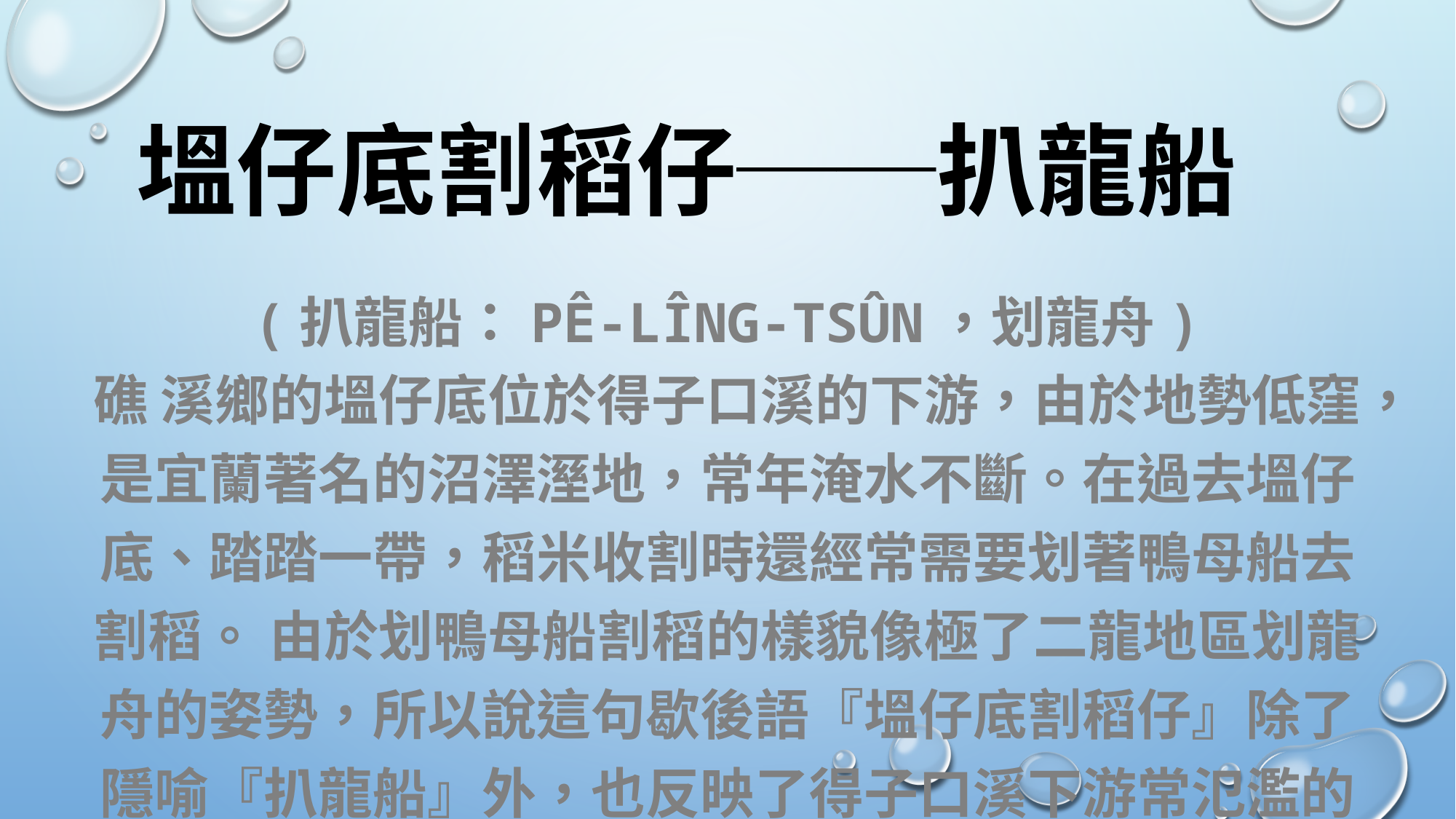

# 塭仔底割稻仔──扒龍船
(扒龍船：pê-lîng-tsûn，划龍舟)
礁 溪鄉的塭仔底位於得子口溪的下游，由於地勢低窪，是宜蘭著名的沼澤溼地，常年淹水不斷。在過去塭仔底、踏踏一帶，稻米收割時還經常需要划著鴨母船去割稻。 由於划鴨母船割稻的樣貌像極了二龍地區划龍舟的姿勢，所以說這句歇後語『塭仔底割稻仔』除了隱喻『扒龍船』外，也反映了得子口溪下游常氾濫的樣貌。